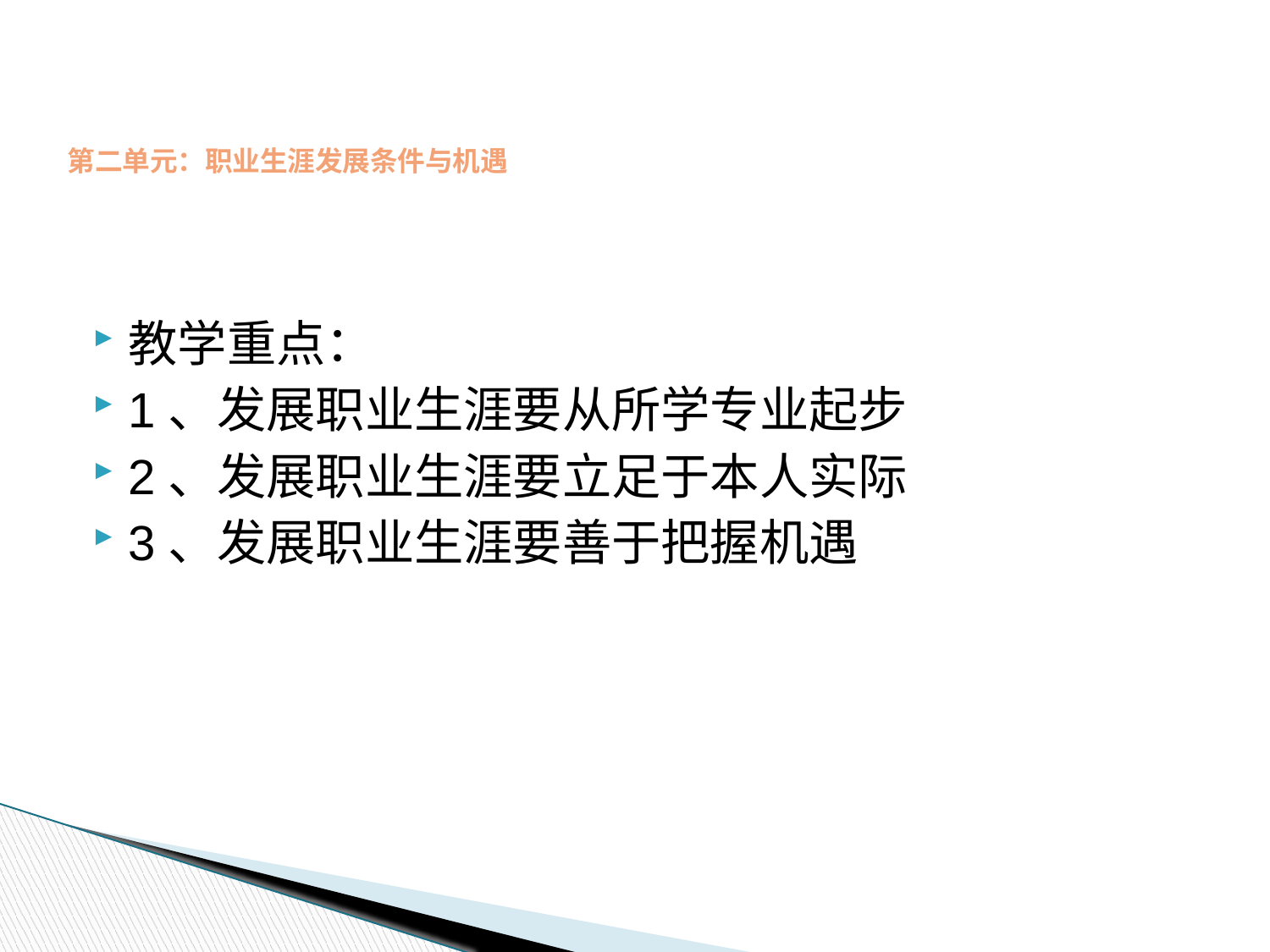

# 第二单元：职业生涯发展条件与机遇
教学重点：
1、发展职业生涯要从所学专业起步
2、发展职业生涯要立足于本人实际
3、发展职业生涯要善于把握机遇